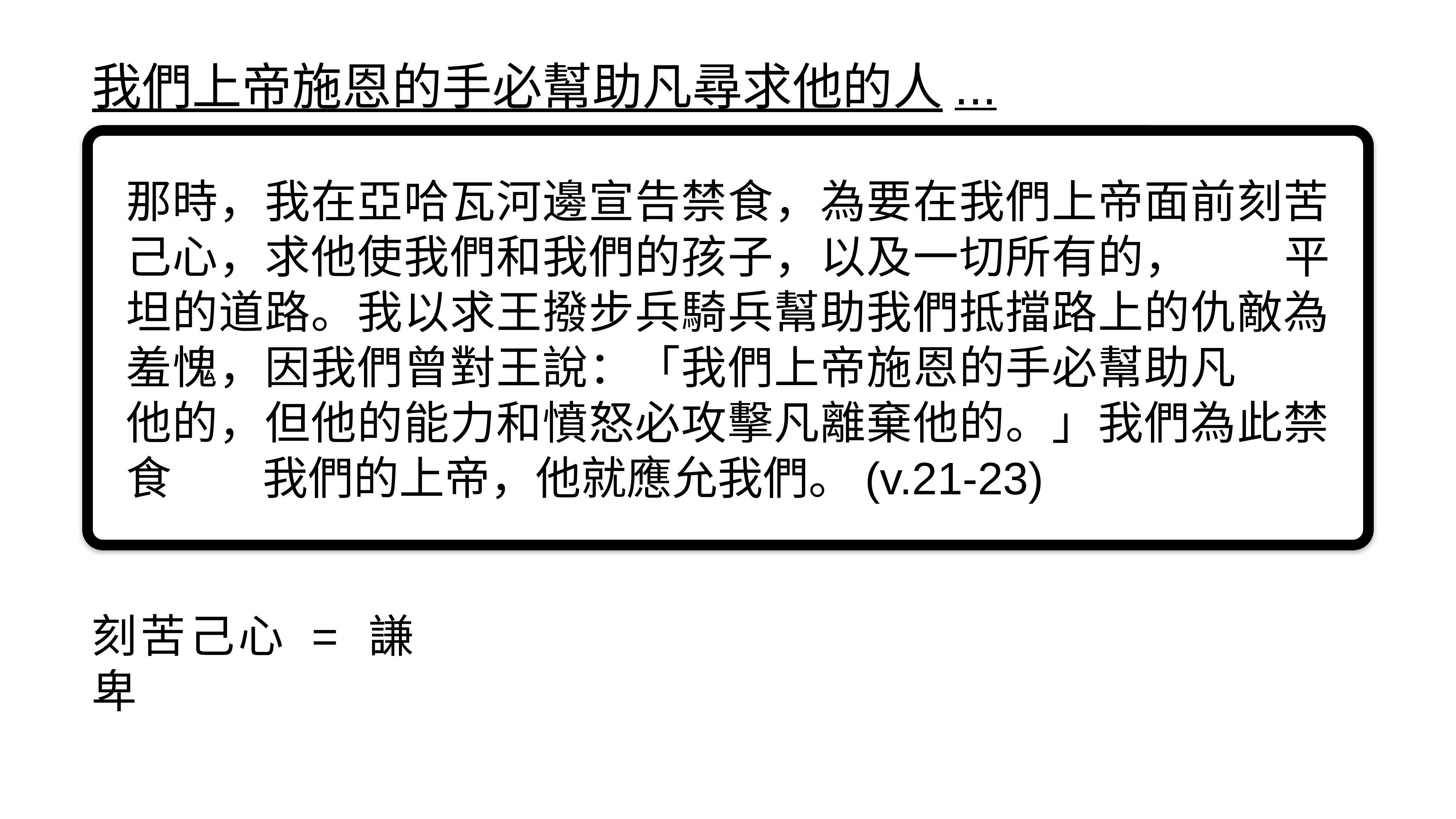

我們上帝施恩的手必幫助凡尋求他的人...
那時，我在亞哈瓦河邊宣告禁食，為要在我們上帝面前刻苦己心，求他使我們和我們的孩子，以及一切所有的，都得平坦的道路。我以求王撥步兵騎兵幫助我們抵擋路上的仇敵為羞愧，因我們曾對王說：「我們上帝施恩的手必幫助凡尋求他的，但他的能力和憤怒必攻擊凡離棄他的。」我們為此禁食祈求我們的上帝，他就應允我們。(v.21-23)
刻苦己心 = 謙卑